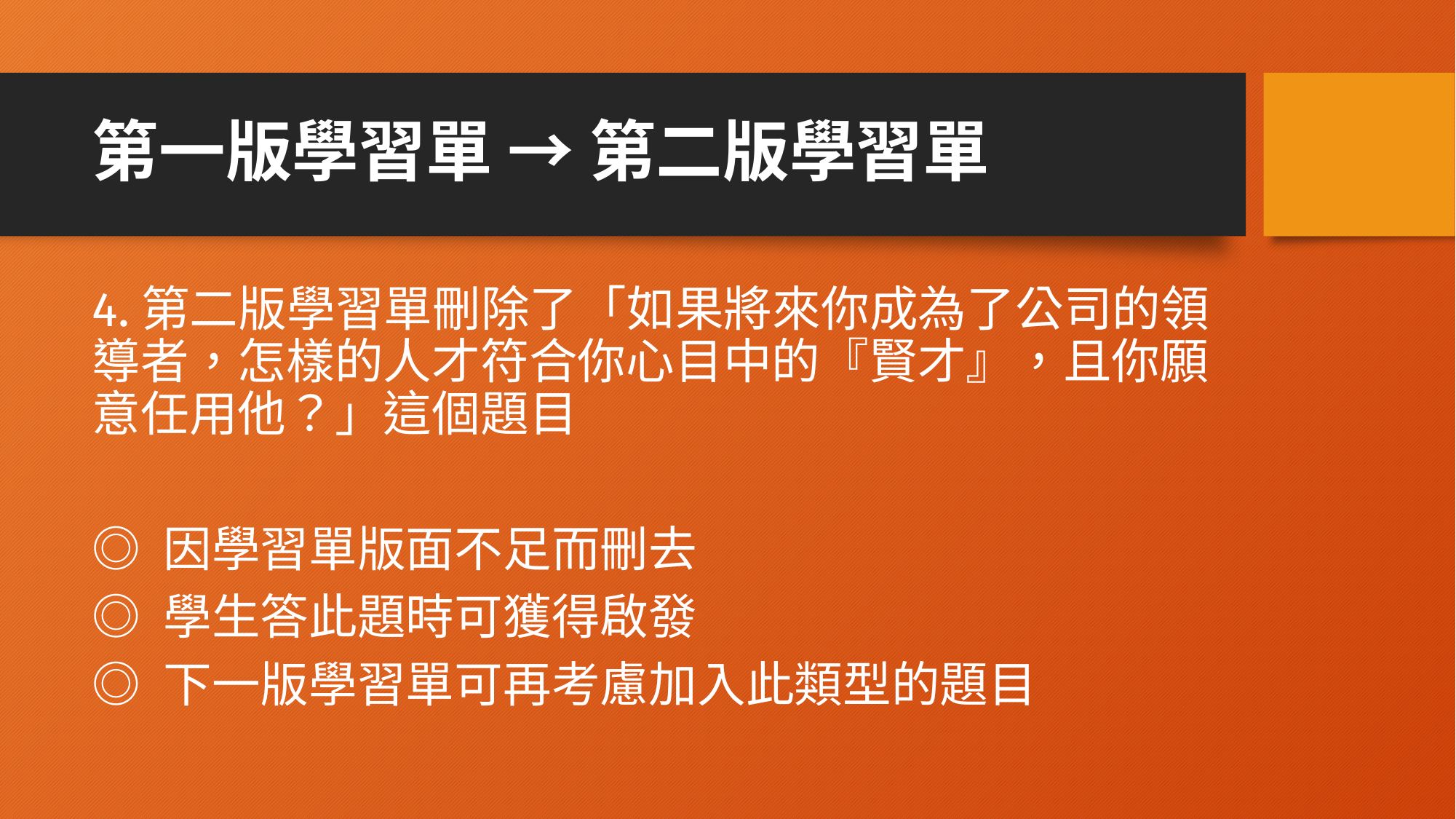

# 第一版學習單 → 第二版學習單
4.第二版學習單刪除了「如果將來你成為了公司的領導者，怎樣的人才符合你心目中的『賢才』，且你願意任用他？」這個題目

◎ 因學習單版面不足而刪去
◎ 學生答此題時可獲得啟發
◎ 下一版學習單可再考慮加入此類型的題目